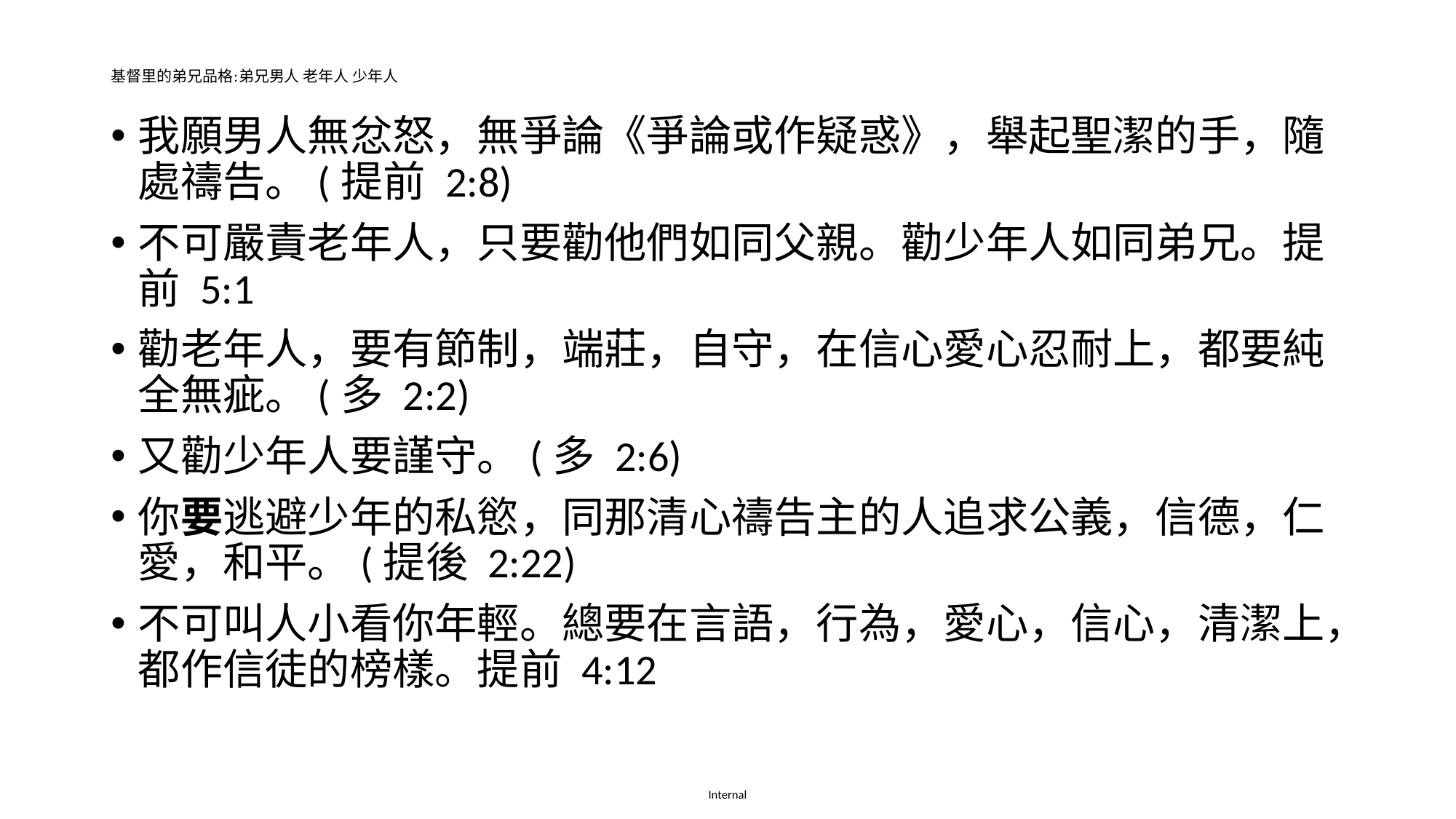

# 基督里的弟兄品格:弟兄男人 老年人 少年人
我願男人無忿怒，無爭論《爭論或作疑惑》，舉起聖潔的手，隨處禱告。(提前 2:8)
不可嚴責老年人，只要勸他們如同父親。勸少年人如同弟兄。提前 5:1
勸老年人，要有節制，端莊，自守，在信心愛心忍耐上，都要純全無疵。(多 2:2)
又勸少年人要謹守。(多 2:6)
你要逃避少年的私慾，同那清心禱告主的人追求公義，信德，仁愛，和平。(提後 2:22)
不可叫人小看你年輕。總要在言語，行為，愛心，信心，清潔上，都作信徒的榜樣。提前 4:12